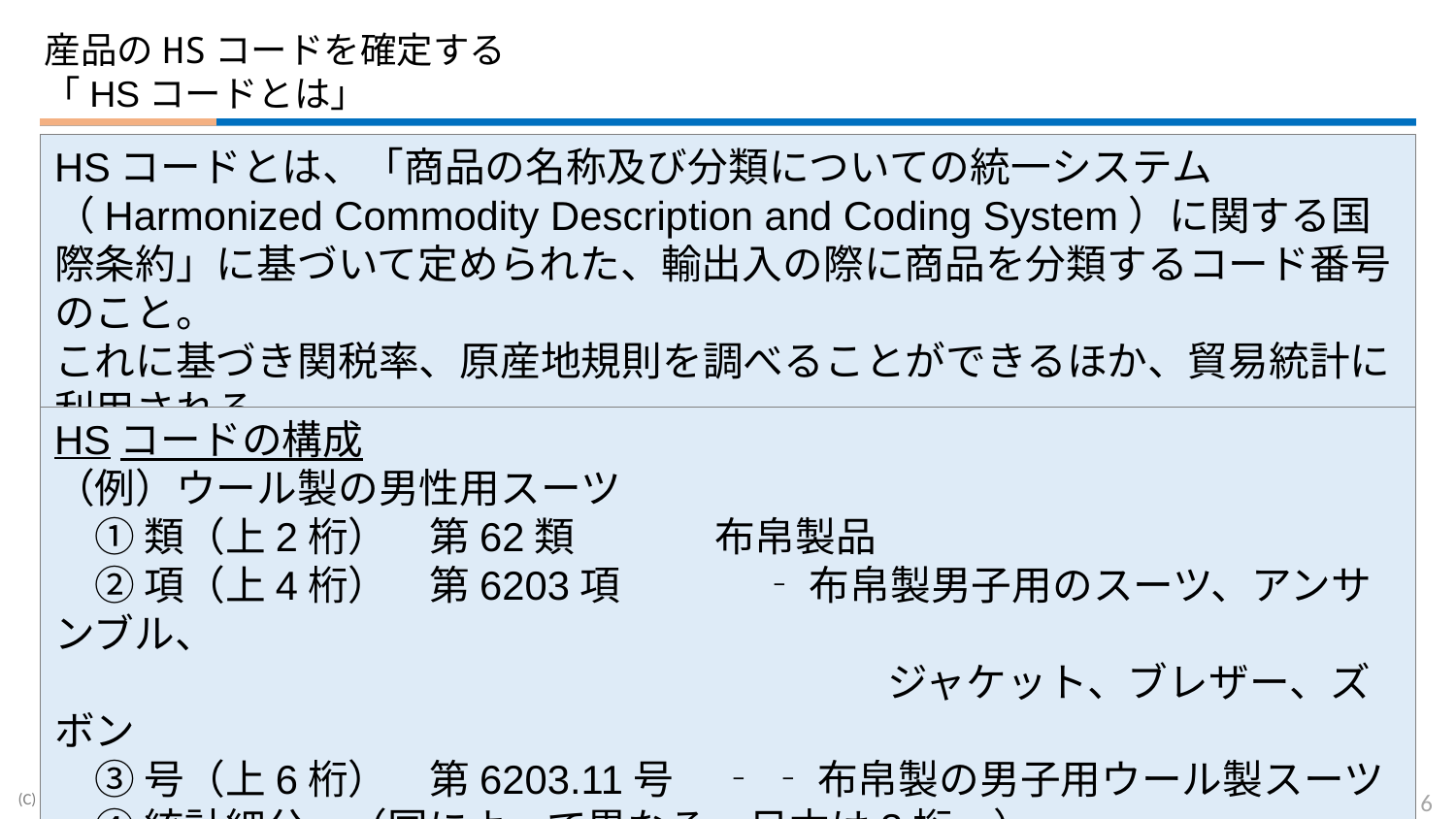

産品のHSコードを確定する
「HSコードとは」
HSコードとは、「商品の名称及び分類についての統一システム（Harmonized Commodity Description and Coding System）に関する国際条約」に基づいて定められた、輸出入の際に商品を分類するコード番号のこと。
これに基づき関税率、原産地規則を調べることができるほか、貿易統計に利用される。
HSコードの構成
（例）ウール製の男性用スーツ
　➀ 類（上2桁）　第62類　　　  布帛製品
　② 項（上4桁）　第6203項　　　  ‐ 布帛製男子用のスーツ、アンサンブル、
　　　　　　　　　　　　　　　　    　　 　  ジャケット、ブレザー、ズボン
　③ 号（上6桁）　第6203.11号     ‐ ‐ 布帛製の男子用ウール製スーツ
　➃ 統計細分　（国によって異なる。日本は3桁。）